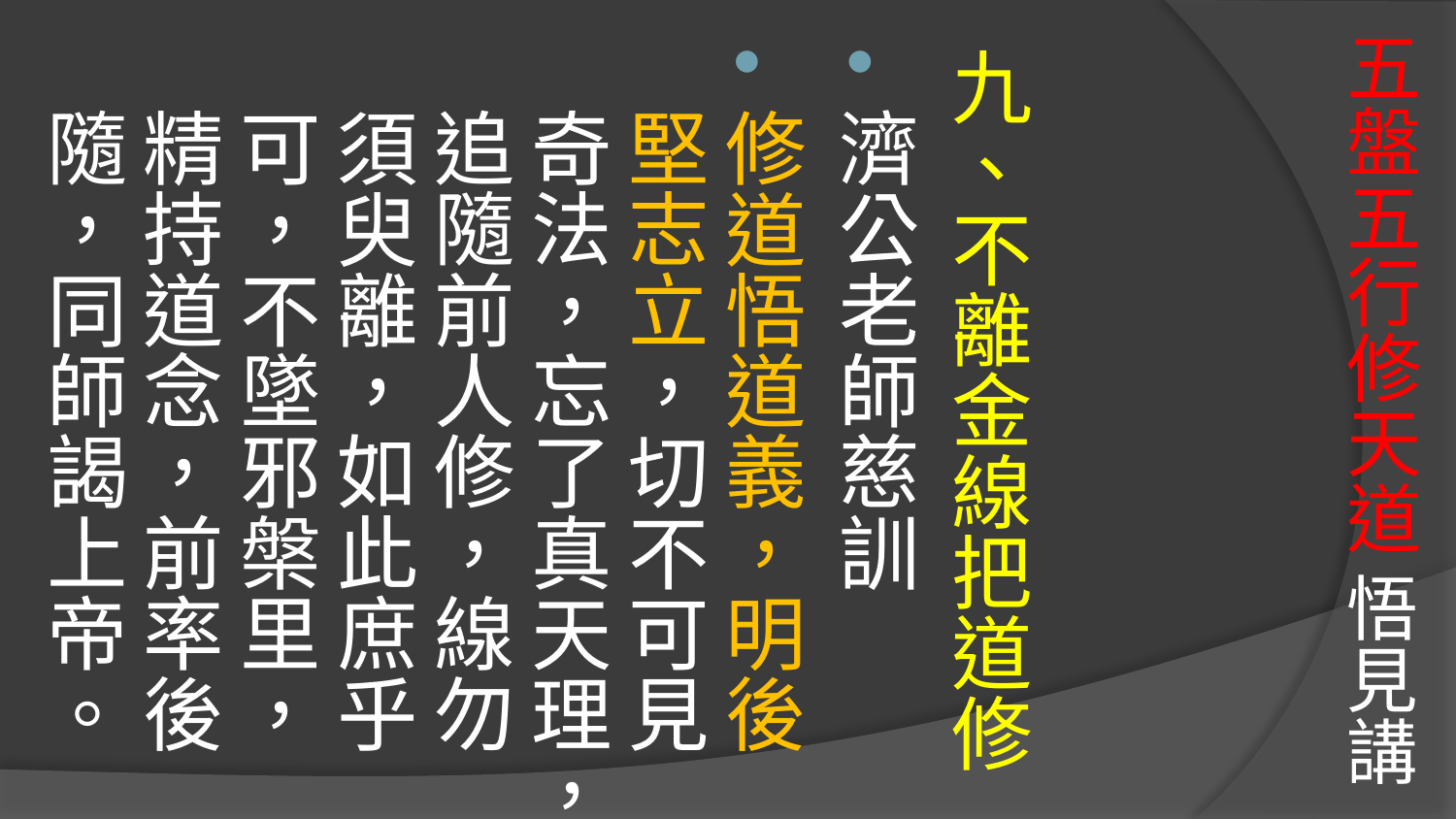

# 五盤五行修天道 悟見講
九、不離金線把道修
濟公老師慈訓
修道悟道義，明後堅志立，切不可見奇法，忘了真天理，追隨前人修，線勿須臾離，如此庶乎可，不墜邪槃里，精持道念，前率後隨，同師謁上帝。